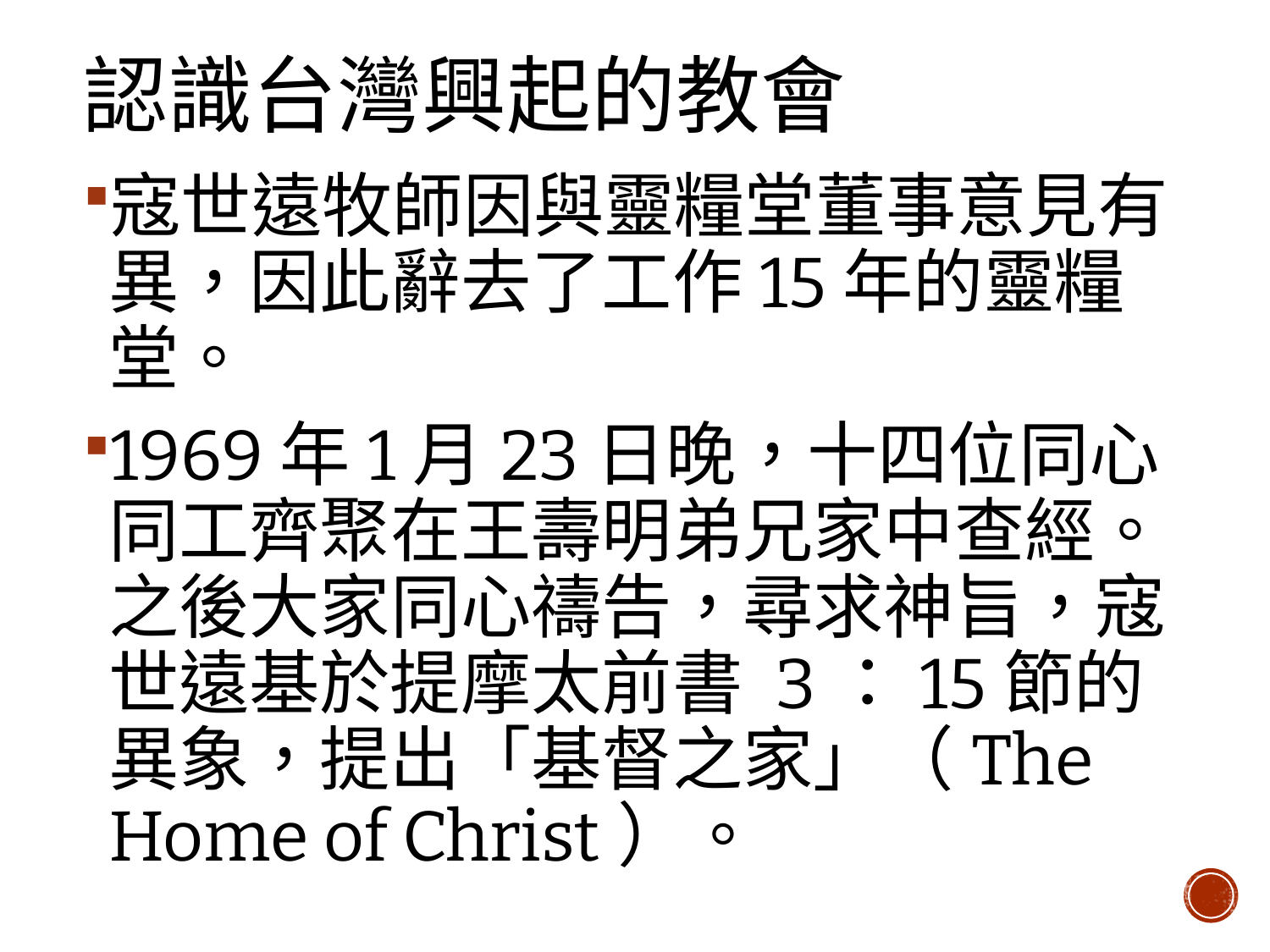

# 認識台灣興起的教會
寇世遠牧師因與靈糧堂董事意見有異，因此辭去了工作15年的靈糧堂。
1969年1月23日晚，十四位同心同工齊聚在王壽明弟兄家中查經。之後大家同心禱告，尋求神旨，寇世遠基於提摩太前書 3：15節的異象，提出「基督之家」（The Home of Christ）。